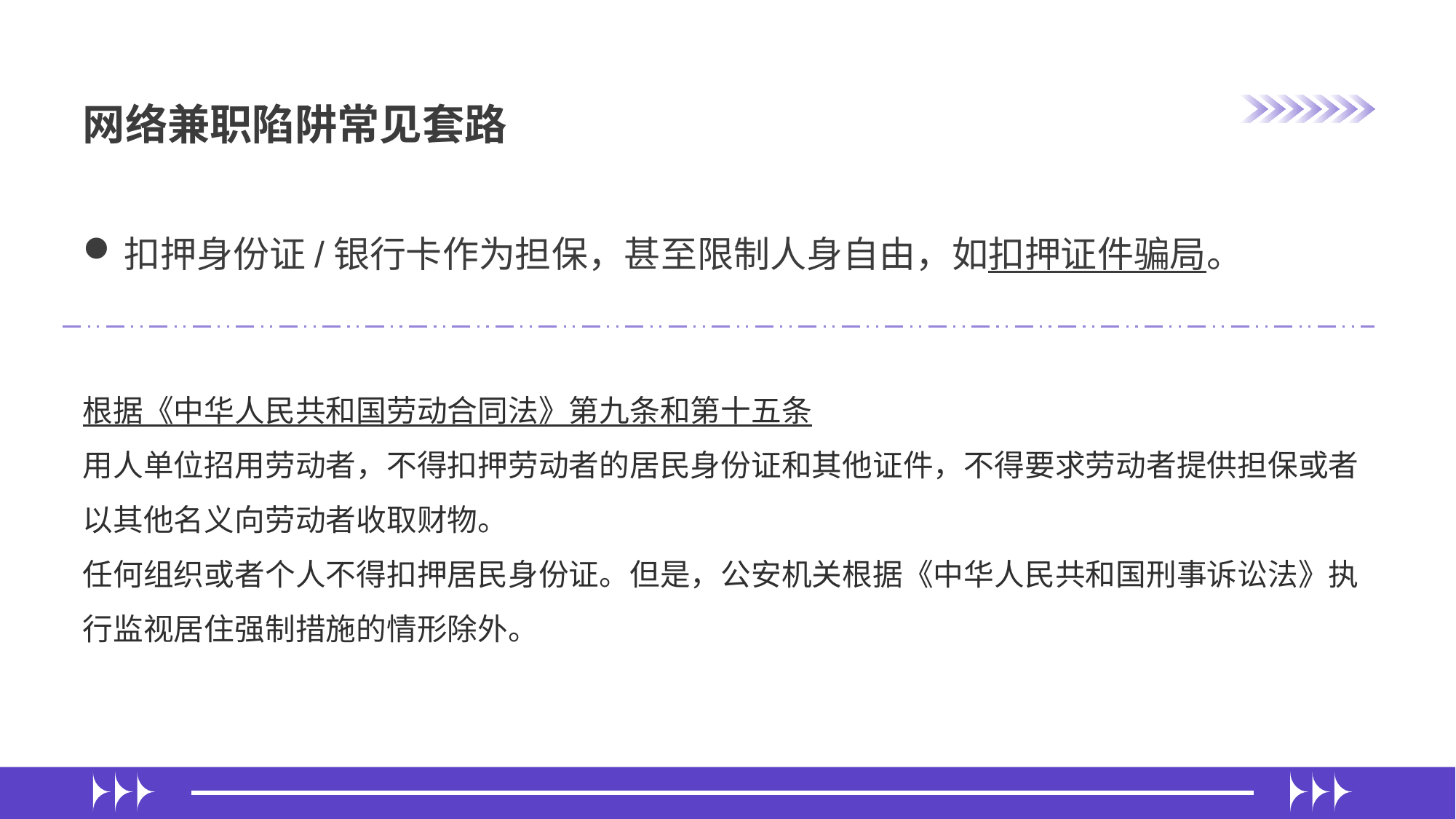

网络兼职陷阱常见套路
扣押身份证/银行卡作为担保，甚至限制人身自由，如扣押证件骗局。
根据《中华人民共和国劳动合同法》第九条和第十五条
用人单位招用劳动者，不得扣押劳动者的居民身份证和其他证件，不得要求劳动者提供担保或者以其他名义向劳动者收取财物。
任何组织或者个人不得扣押居民身份证。但是，公安机关根据《中华人民共和国刑事诉讼法》执行监视居住强制措施的情形除外。